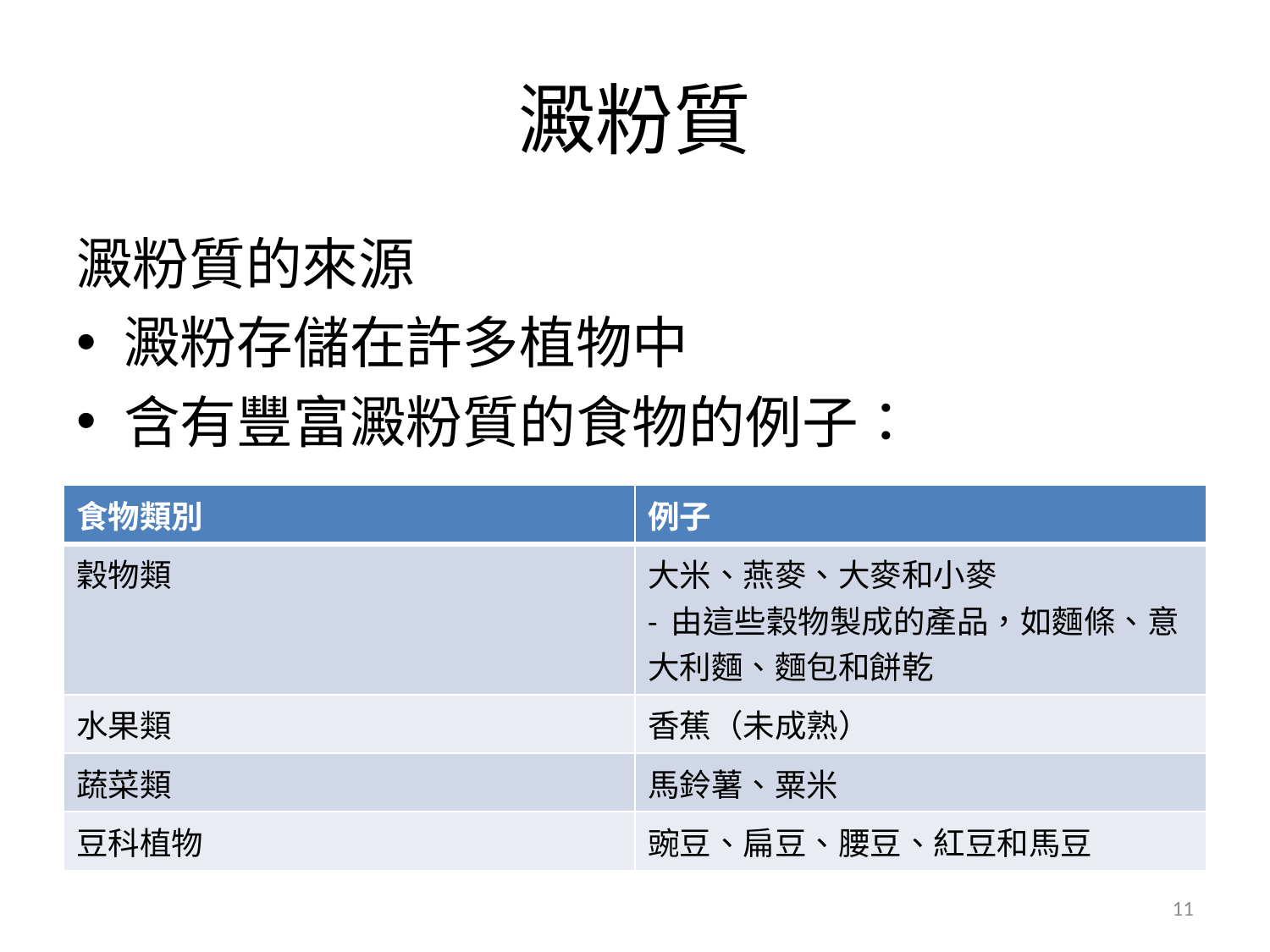

# 澱粉質
澱粉質的來源
澱粉存儲在許多植物中
含有豐富澱粉質的食物的例子：
| 食物類別 | 例子 |
| --- | --- |
| 穀物類 | 大米、燕麥、大麥和小麥 - 由這些穀物製成的產品，如麵條、意大利麵、麵包和餅乾 |
| 水果類 | 香蕉（未成熟） |
| 蔬菜類 | 馬鈴薯、粟米 |
| 豆科植物 | 豌豆、扁豆、腰豆、紅豆和馬豆 |
11